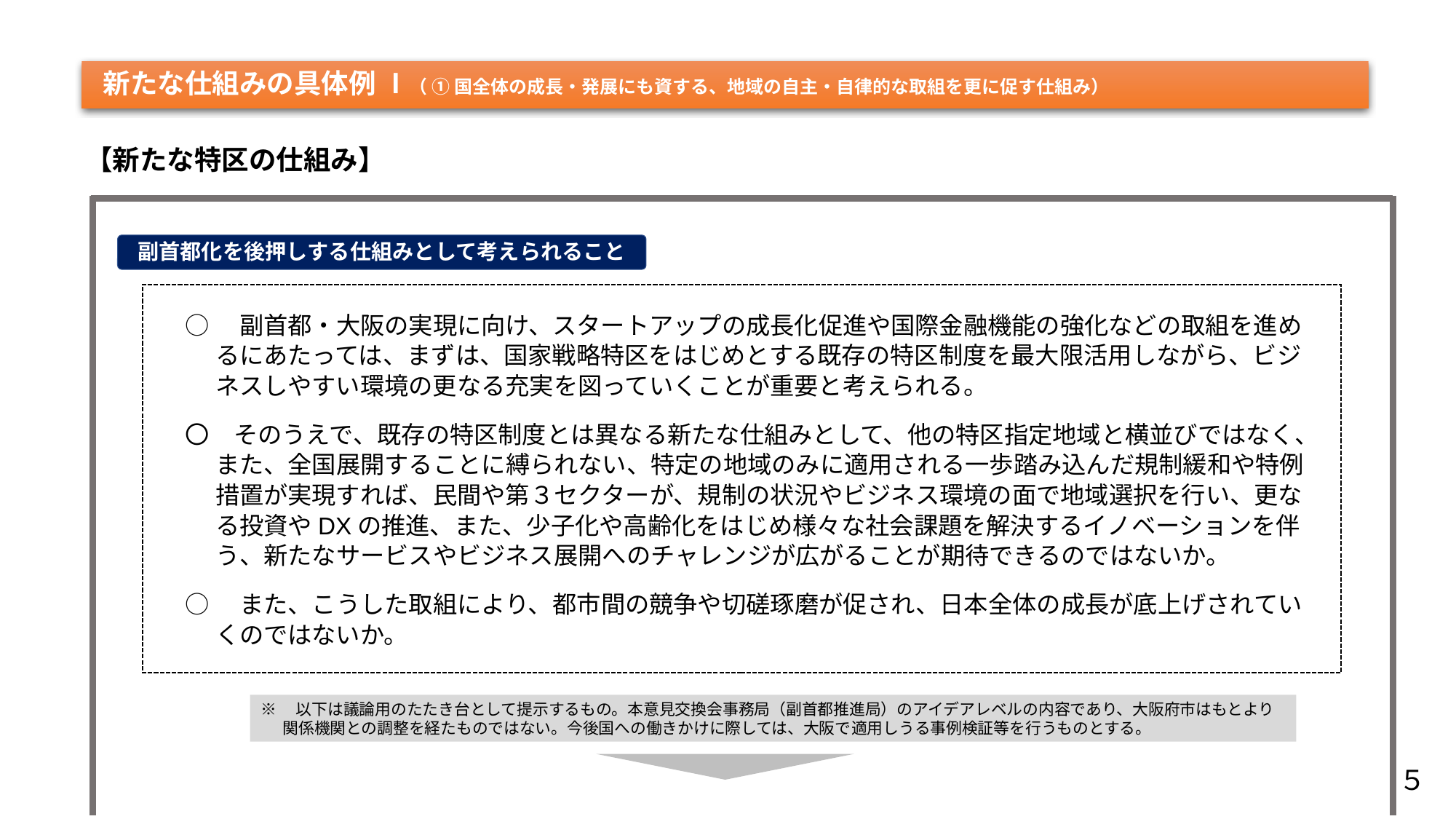

新たな仕組みの具体例 Ⅰ（ ① 国全体の成長・発展にも資する、地域の自主・自律的な取組を更に促す仕組み）
【新たな特区の仕組み】
副首都化を後押しする仕組みとして考えられること
○　副首都・大阪の実現に向け、スタートアップの成長化促進や国際金融機能の強化などの取組を進めるにあたっては、まずは、国家戦略特区をはじめとする既存の特区制度を最大限活用しながら、ビジネスしやすい環境の更なる充実を図っていくことが重要と考えられる。
〇　そのうえで、既存の特区制度とは異なる新たな仕組みとして、他の特区指定地域と横並びではなく、また、全国展開することに縛られない、特定の地域のみに適用される一歩踏み込んだ規制緩和や特例措置が実現すれば、民間や第３セクターが、規制の状況やビジネス環境の面で地域選択を行い、更なる投資やDXの推進、また、少子化や高齢化をはじめ様々な社会課題を解決するイノベーションを伴う、新たなサービスやビジネス展開へのチャレンジが広がることが期待できるのではないか。
○　また、こうした取組により、都市間の競争や切磋琢磨が促され、日本全体の成長が底上げされていくのではないか。
※　以下は議論用のたたき台として提示するもの。本意見交換会事務局（副首都推進局）のアイデアレベルの内容であり、大阪府市はもとより関係機関との調整を経たものではない。今後国への働きかけに際しては、大阪で適用しうる事例検証等を行うものとする。

５